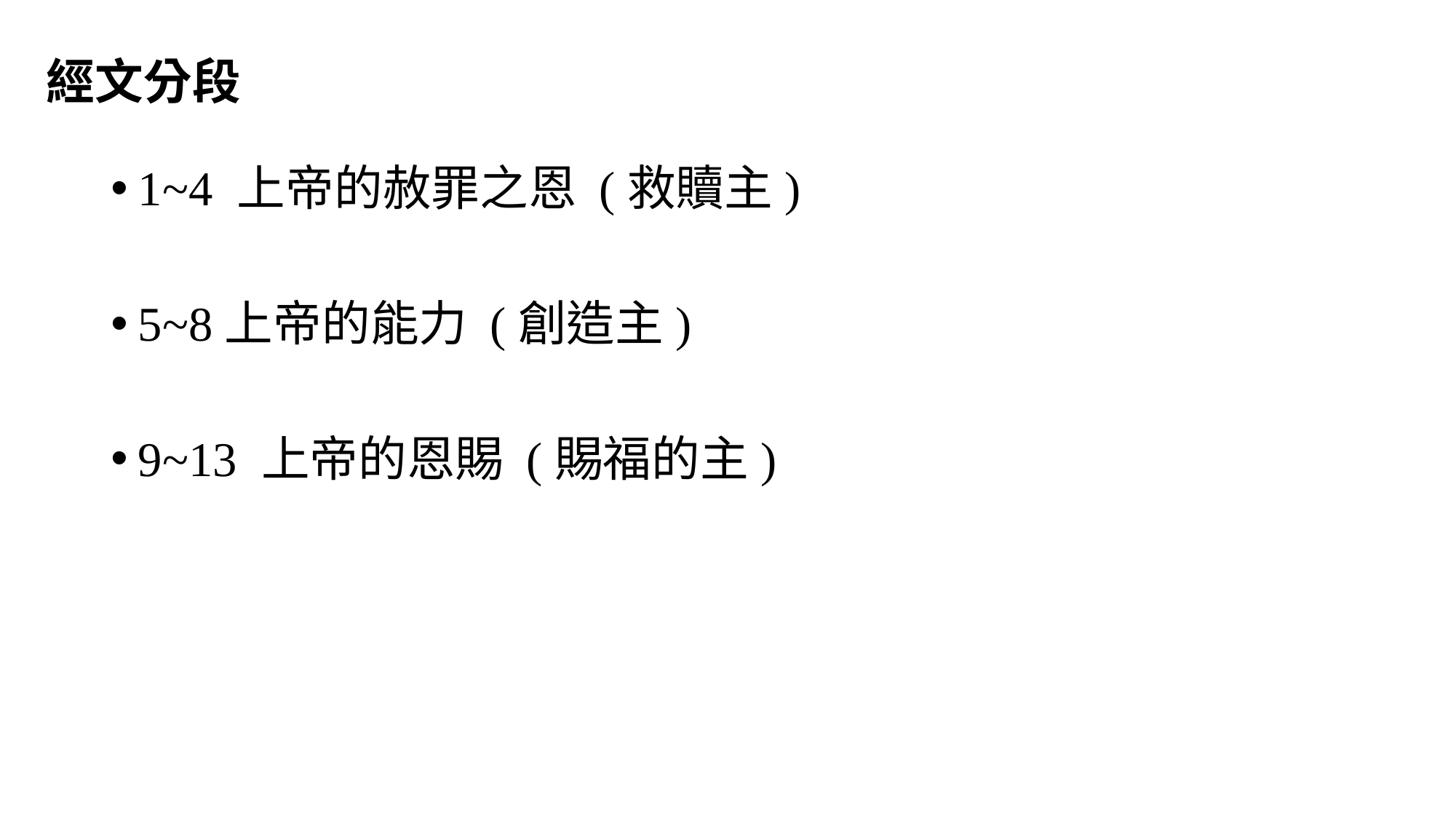

經文分段

1~4 上帝的赦罪之恩 (救贖主)

5~8上帝的能力 (創造主)

9~13 上帝的恩賜 (賜福的主)